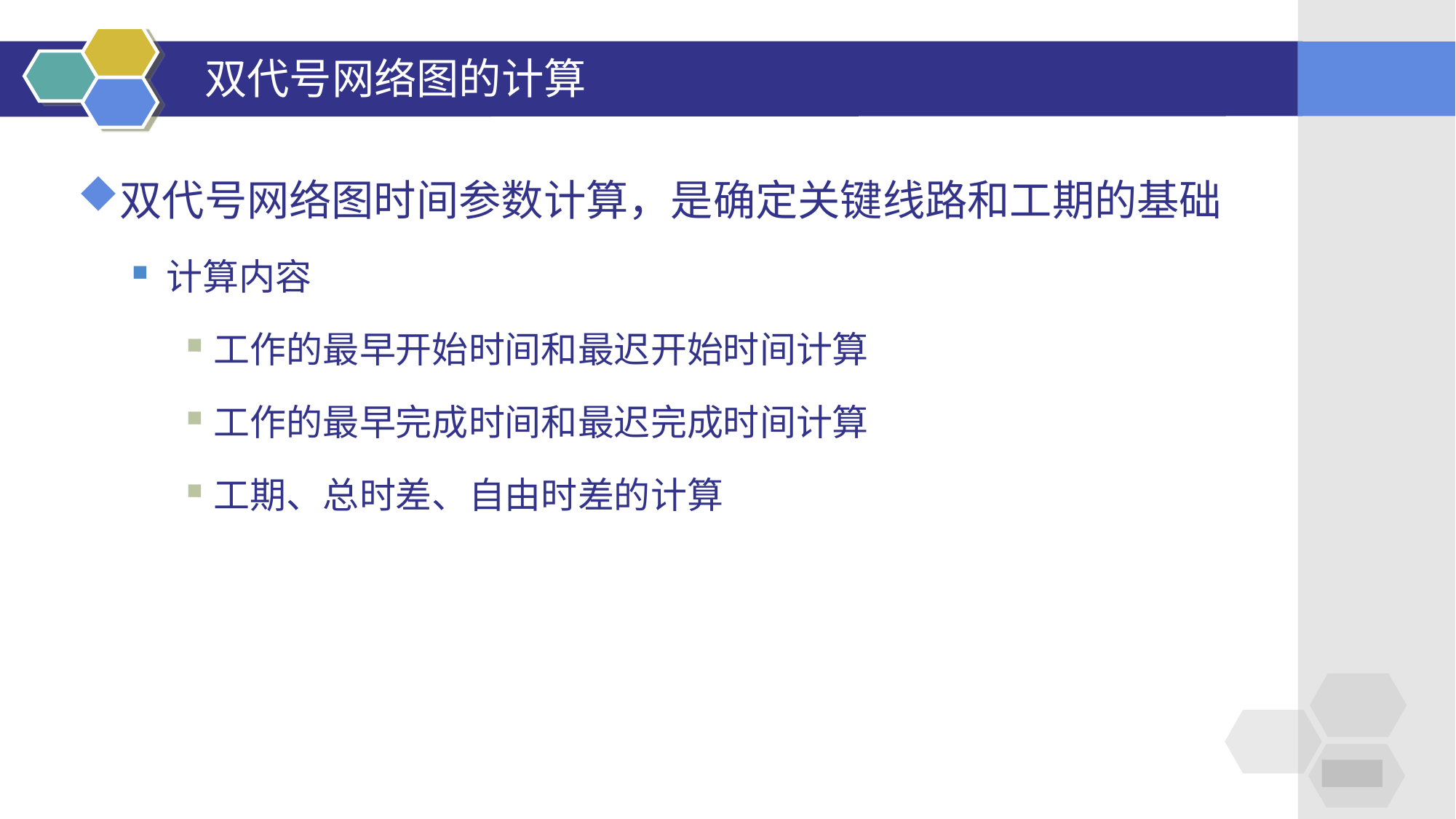

# 双代号网络图的计算
双代号网络图时间参数计算，是确定关键线路和工期的基础
计算内容
工作的最早开始时间和最迟开始时间计算
工作的最早完成时间和最迟完成时间计算
工期、总时差、自由时差的计算

4